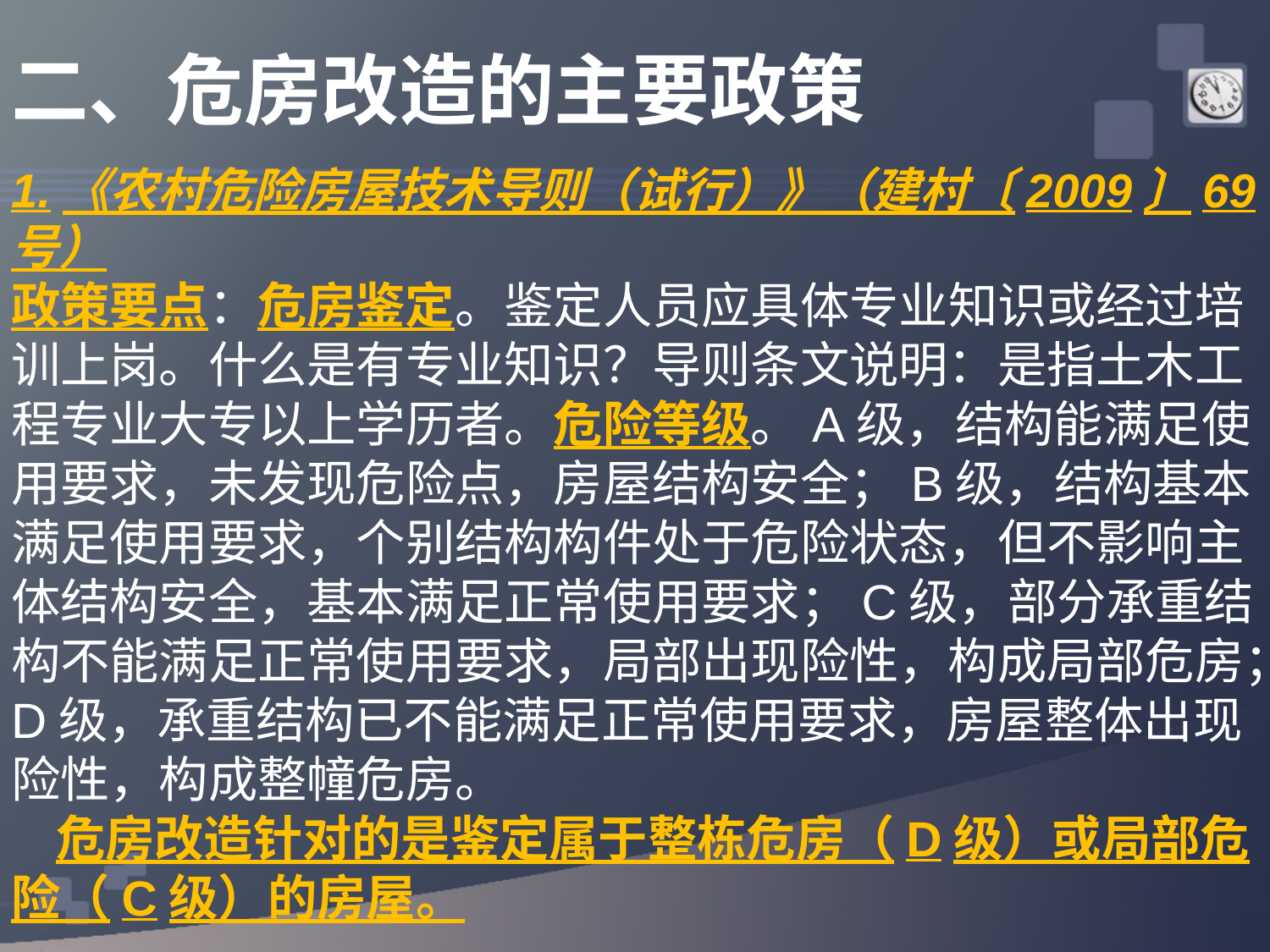

# 二、危房改造的主要政策
1.《农村危险房屋技术导则（试行）》（建村〔2009〕69号）
政策要点：危房鉴定。鉴定人员应具体专业知识或经过培训上岗。什么是有专业知识？导则条文说明：是指土木工程专业大专以上学历者。危险等级。A级，结构能满足使用要求，未发现危险点，房屋结构安全；B级，结构基本满足使用要求，个别结构构件处于危险状态，但不影响主体结构安全，基本满足正常使用要求；C级，部分承重结构不能满足正常使用要求，局部出现险性，构成局部危房；D级，承重结构已不能满足正常使用要求，房屋整体出现险性，构成整幢危房。
   危房改造针对的是鉴定属于整栋危房（D级）或局部危险（C级）的房屋。